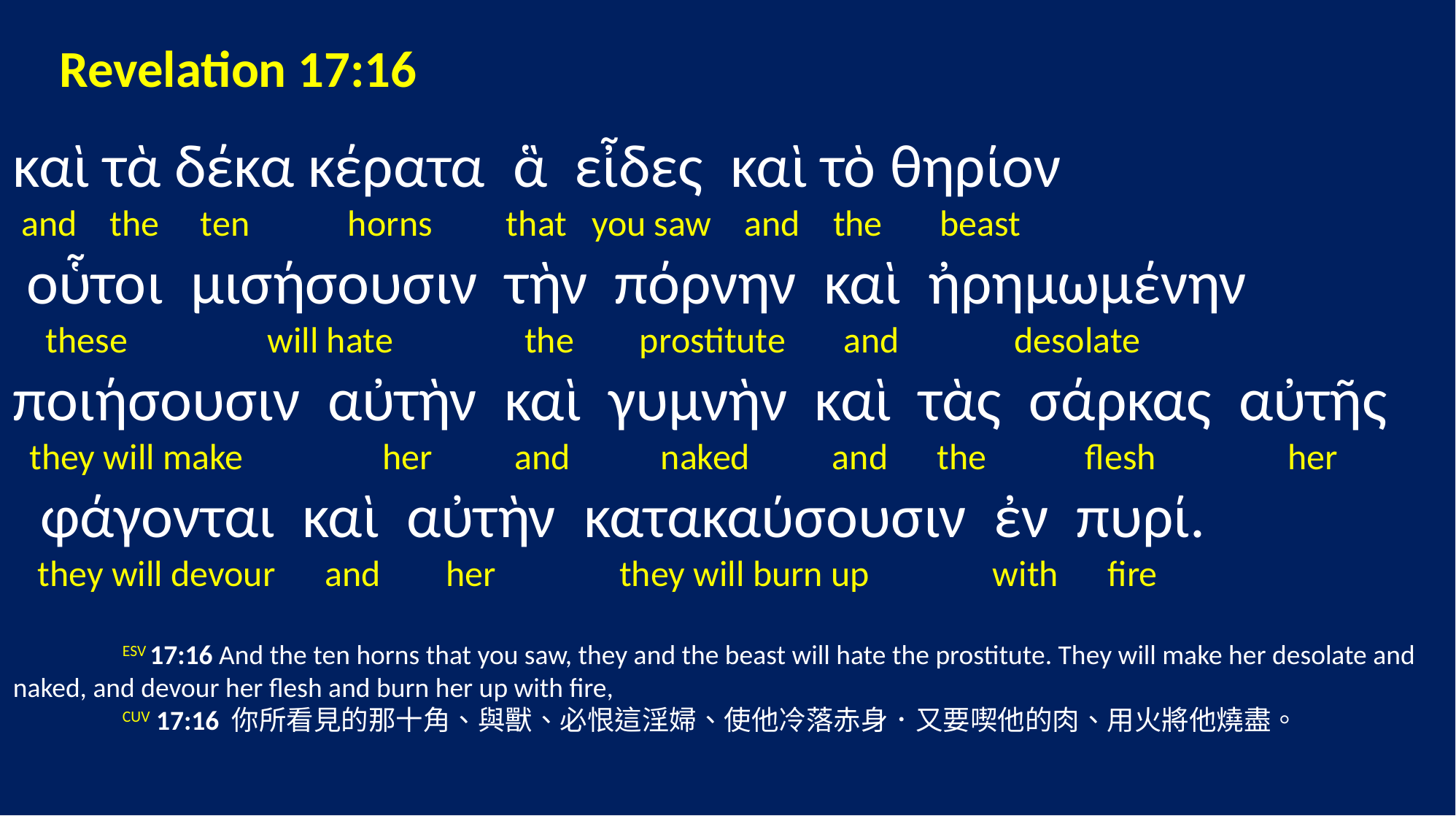

Revelation 17:16

καὶ τὰ δέκα κέρατα  ἃ  εἶδες  καὶ τὸ θηρίον
 and    the     ten            horns         that   you saw    and    the       beast
 οὗτοι  μισήσουσιν  τὴν  πόρνην  καὶ  ἠρημωμένην
    these                 will hate                the        prostitute       and              desolate
ποιήσουσιν  αὐτὴν  καὶ  γυμνὴν  καὶ  τὰς  σάρκας  αὐτῆς
  they will make                 her          and           naked          and      the            flesh                her
  φάγονται  καὶ  αὐτὴν  κατακαύσουσιν  ἐν  πυρί.
   they will devour      and        her               they will burn up               with      fire

	ESV 17:16 And the ten horns that you saw, they and the beast will hate the prostitute. They will make her desolate and naked, and devour her flesh and burn her up with fire,
	CUV 17:16 你所看見的那十角、與獸、必恨這淫婦、使他冷落赤身．又要喫他的肉、用火將他燒盡。